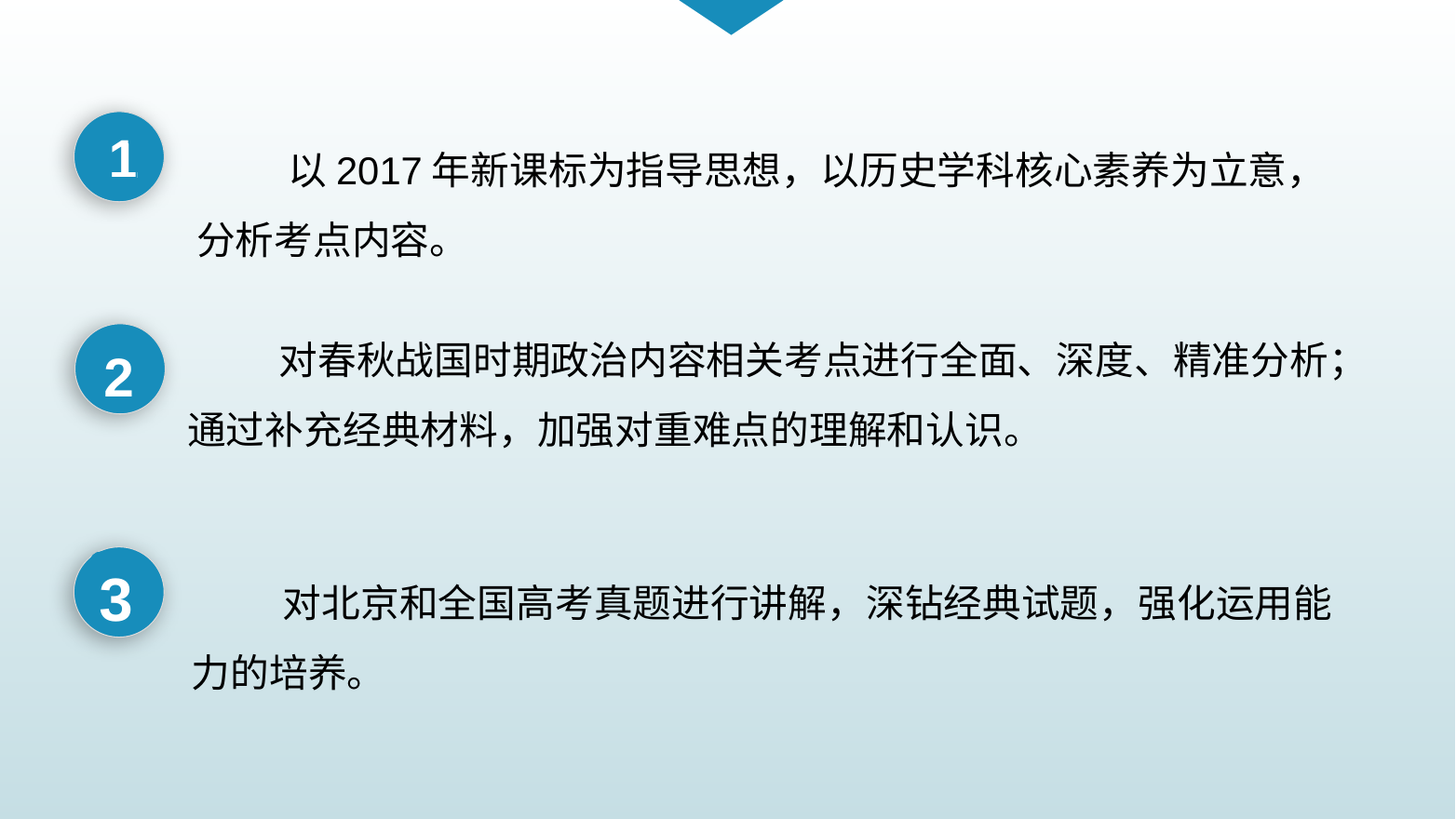

以2017年新课标为指导思想，以历史学科核心素养为立意，分析考点内容。

1

对春秋战国时期政治内容相关考点进行全面、深度、精准分析；通过补充经典材料，加强对重难点的理解和认识。

2

3
对北京和全国高考真题进行讲解，深钻经典试题，强化运用能力的培养。